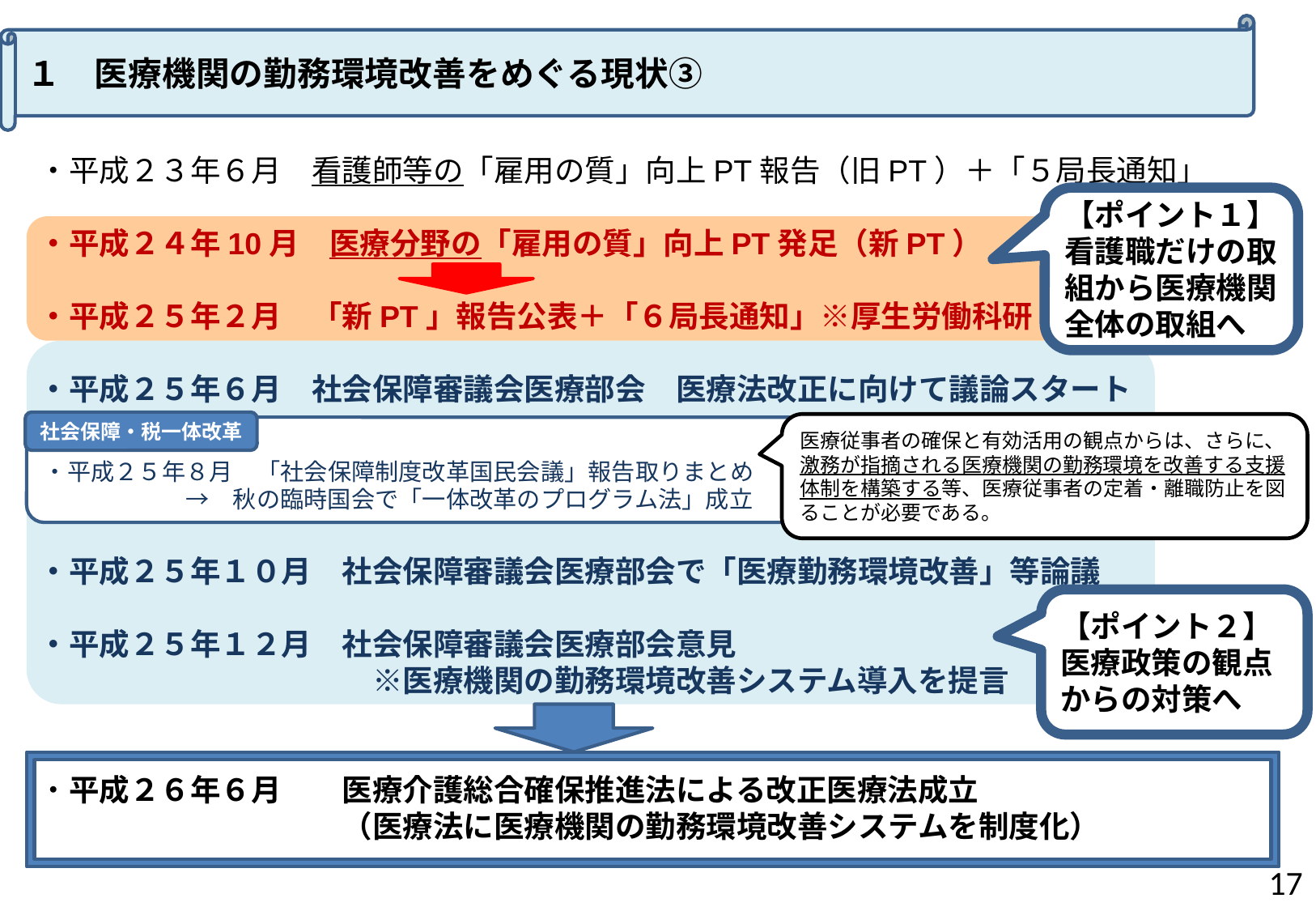

１　医療機関の勤務環境改善をめぐる現状③
■これまでの経緯・・・３つの流れ

・平成２３年６月　看護師等の「雇用の質」向上PT報告（旧PT）＋「５局長通知」

・平成２４年10月　医療分野の「雇用の質」向上PT発足（新PT）

・平成２５年２月　「新PT」報告公表＋「６局長通知」※厚生労働科研

・平成２５年６月　社会保障審議会医療部会　医療法改正に向けて議論スタート

・平成２５年８月　「社会保障制度改革国民会議」報告取りまとめ（「一体改革」）
　　　　　　　　→　秋の臨時国会で「一体改革のプログラム法」成立

・平成２５年１０月　社会保障審議会医療部会で「医療勤務環境改善」等論議

・平成２５年１２月　社会保障審議会医療部会意見
　　　　　　　　　　　※医療機関の勤務環境改善システム導入を提言

・平成２６年６月　　医療介護総合確保推進法による改正医療法成立
　　　　　　　　　　（医療法に医療機関の勤務環境改善システムを制度化）

【ポイント１】
看護職だけの取組から医療機関全体の取組へ

社会保障・税一体改革
医療従事者の確保と有効活用の観点からは、さらに、激務が指摘される医療機関の勤務環境を改善する支援体制を構築する等、医療従事者の定着・離職防止を図ることが必要である。ことが必要である。

・平成２５年８月　「社会保障制度改革国民会議」報告取りまとめ
　　　　　　→　秋の臨時国会で「一体改革のプログラム法」成立
【ポイント２】
医療政策の観点からの対策へ

17